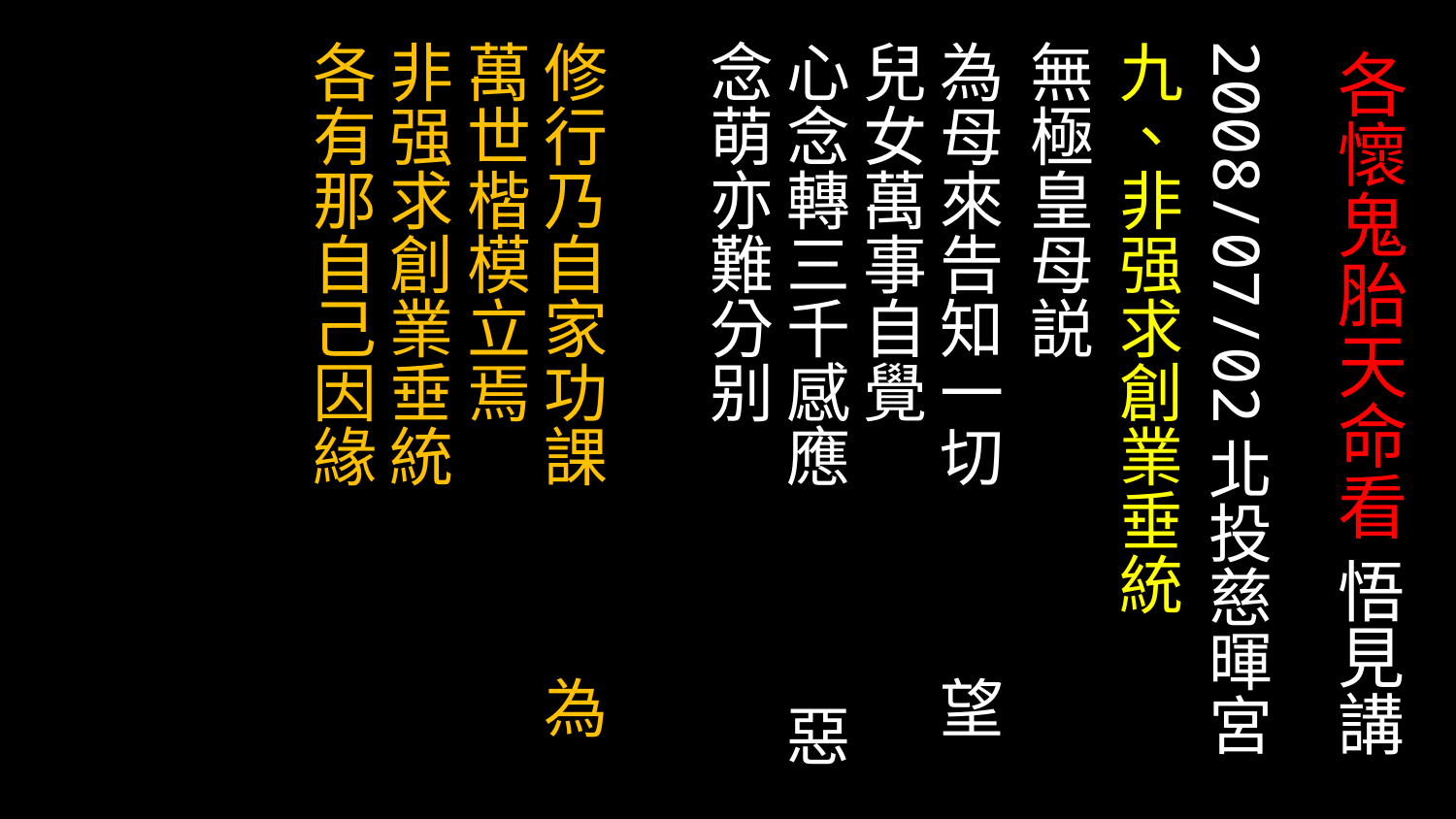

# 各懷鬼胎天命看 悟見講
2008/07/02北投慈暉宮
九、非强求創業垂統
無極皇母説
為母來告知一切             望兒女萬事自覺
心念轉三千感應               惡念萌亦難分别
修行乃自家功課             為萬世楷模立焉
非强求創業垂統                 各有那自己因緣